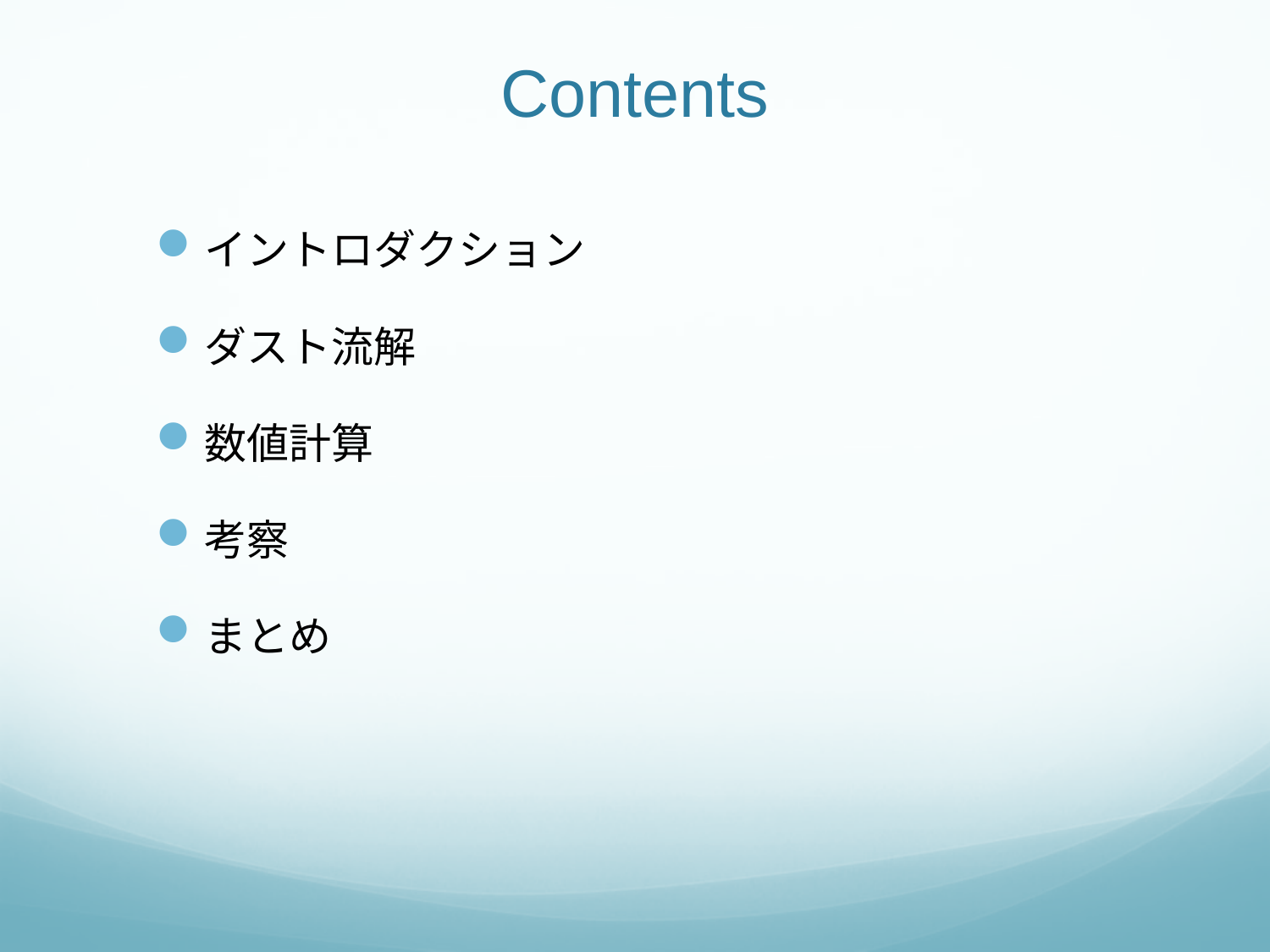

# Contents
イントロダクション
ダスト流解
数値計算
考察
まとめ